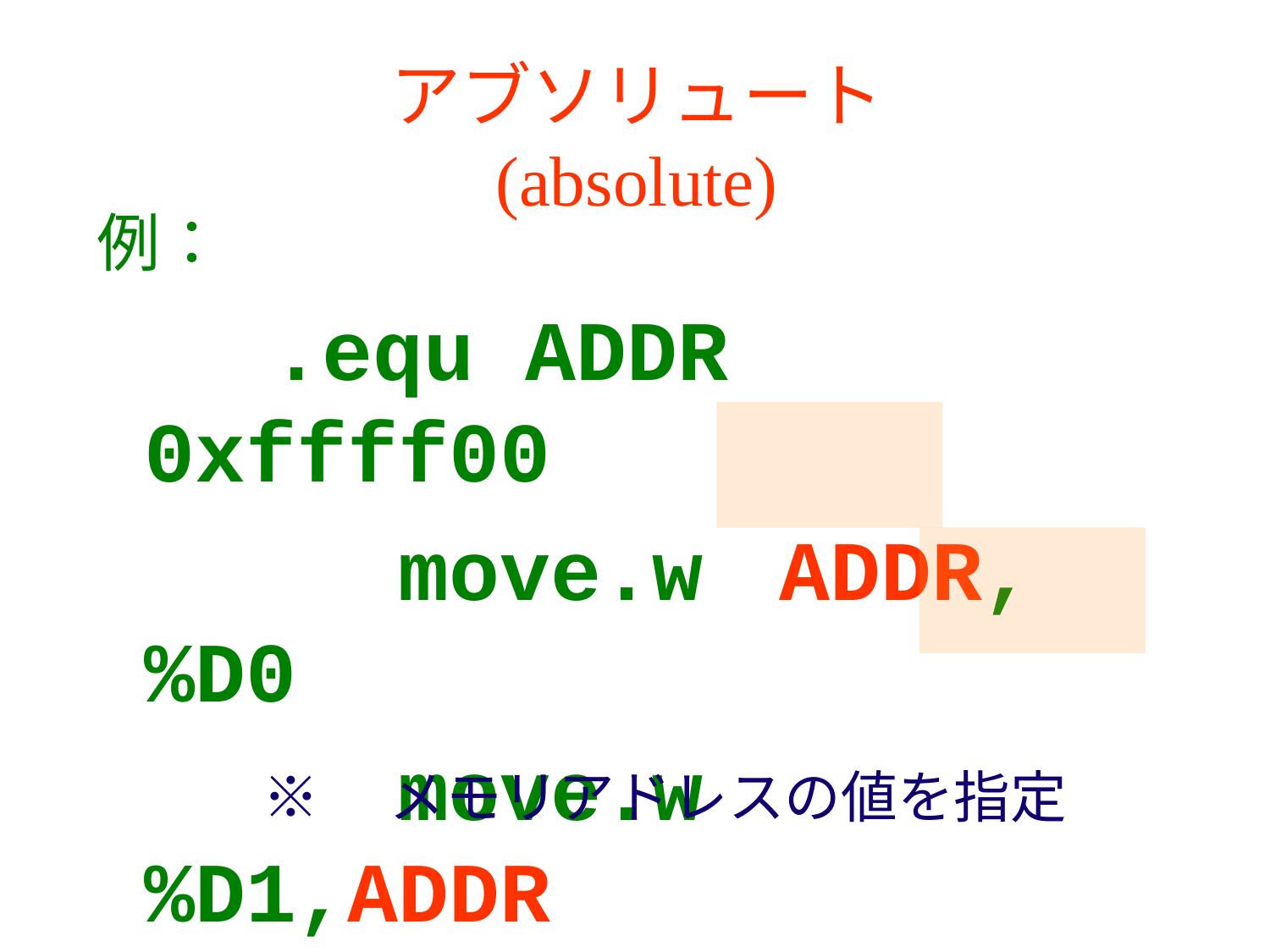

# アブソリュート (absolute)
例：
		.equ	ADDR 	0xffff00
			move.w 	ADDR,%D0
			move.w 	%D1,ADDR

※　メモリアドレスの値を指定